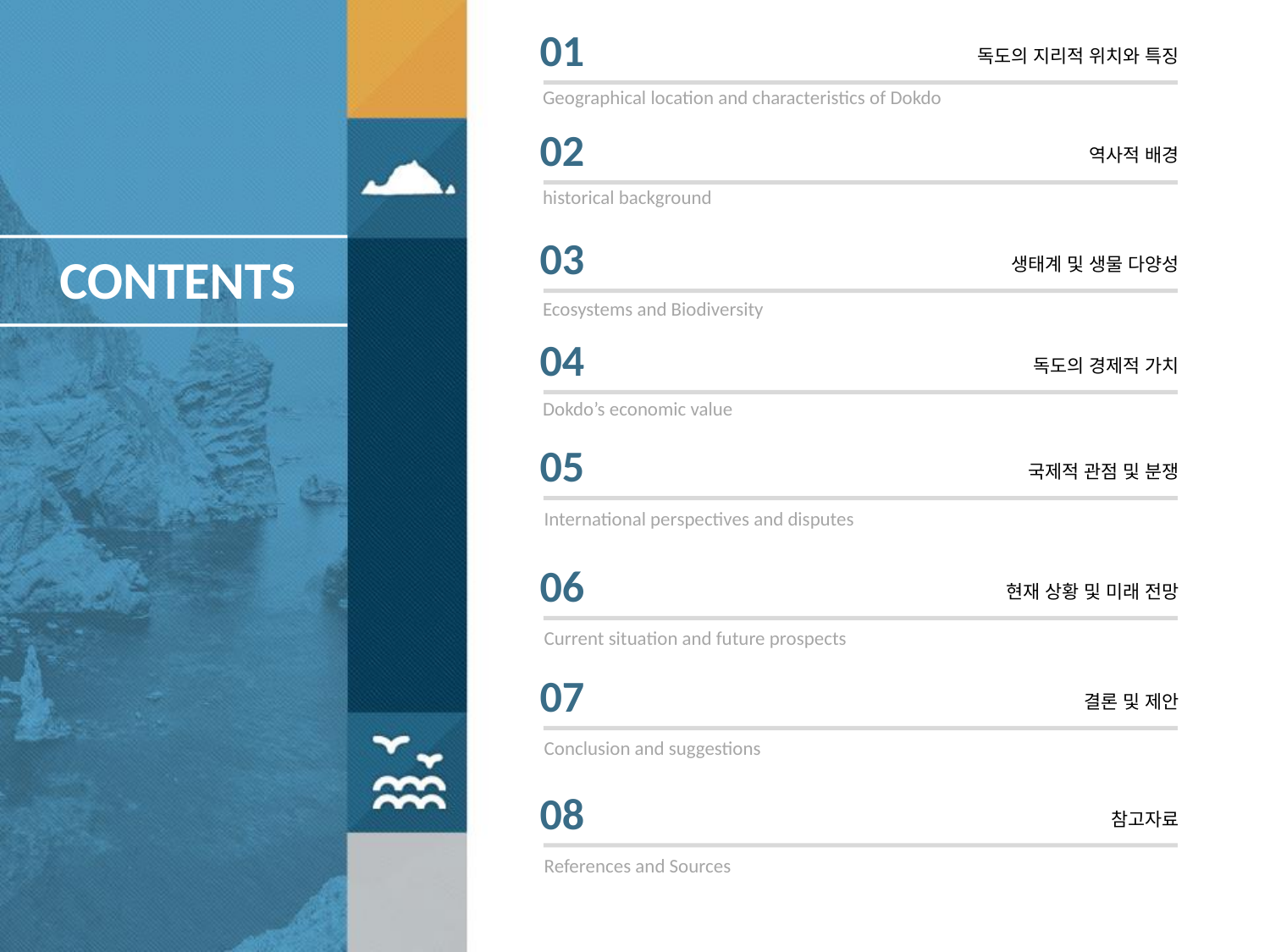

01
독도의 지리적 위치와 특징

Geographical location and characteristics of Dokdo
02
역사적 배경

historical background
03
생태계 및 생물 다양성

Ecosystems and Biodiversity

CONTENTS

04
독도의 경제적 가치

Dokdo’s economic value
05
국제적 관점 및 분쟁

International perspectives and disputes
06
현재 상황 및 미래 전망

Current situation and future prospects
07
결론 및 제안

Conclusion and suggestions
08
참고자료

References and Sources